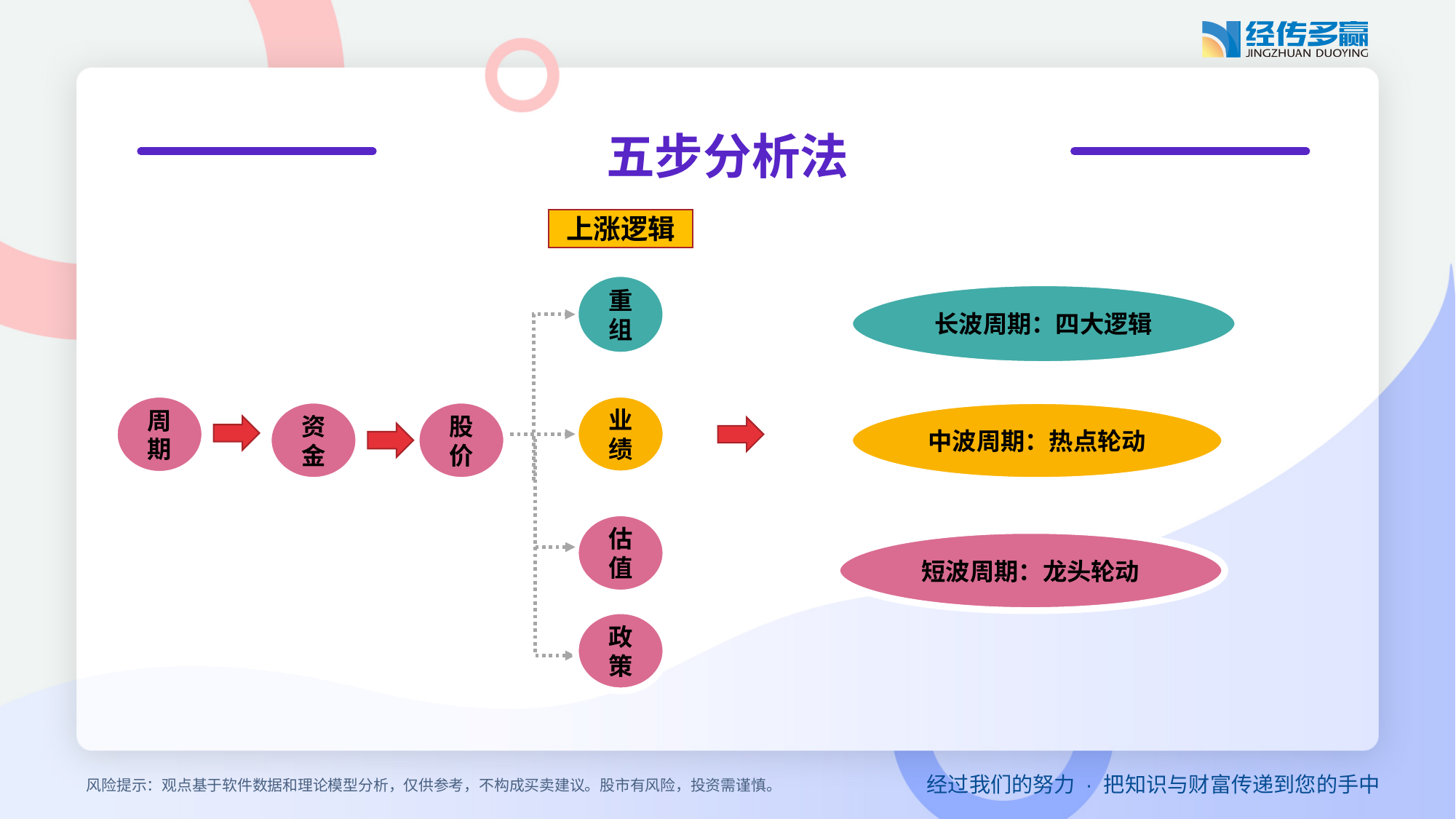

五步分析法
上涨逻辑

重组
长波周期：四大逻辑
周期
业绩
资金
股价
中波周期：热点轮动

估值
短波周期：龙头轮动
政策
风险提示：观点基于软件数据和理论模型分析，仅供参考，不构成买卖建议。股市有风险，投资需谨慎。